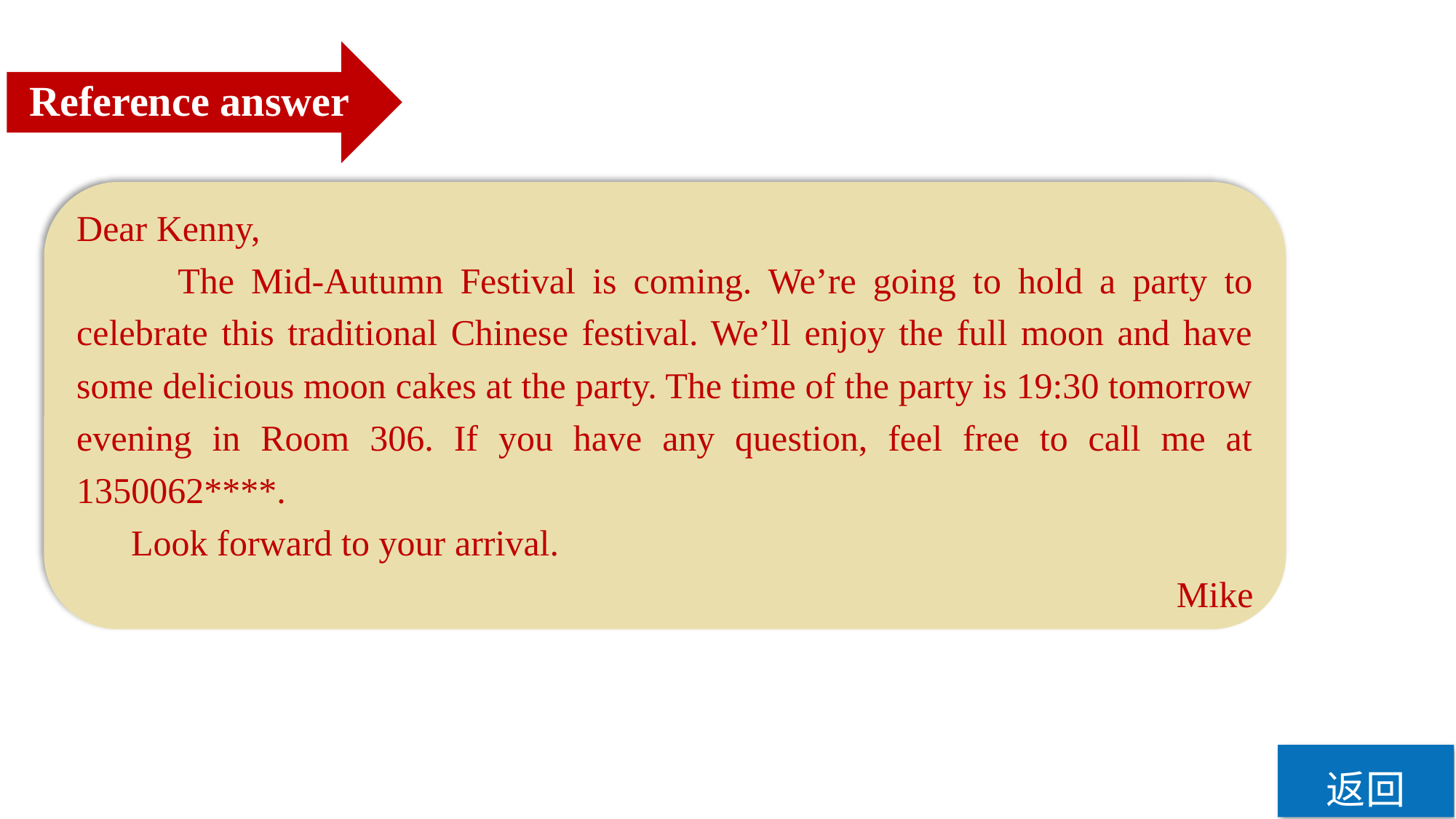

Reference answer
Dear Kenny,
      The Mid-Autumn Festival is coming. We’re going to hold a party to celebrate this traditional Chinese festival. We’ll enjoy the full moon and have some delicious moon cakes at the party. The time of the party is 19:30 tomorrow evening in Room 306. If you have any question, feel free to call me at 1350062****.
      Look forward to your arrival.
Mike
返回